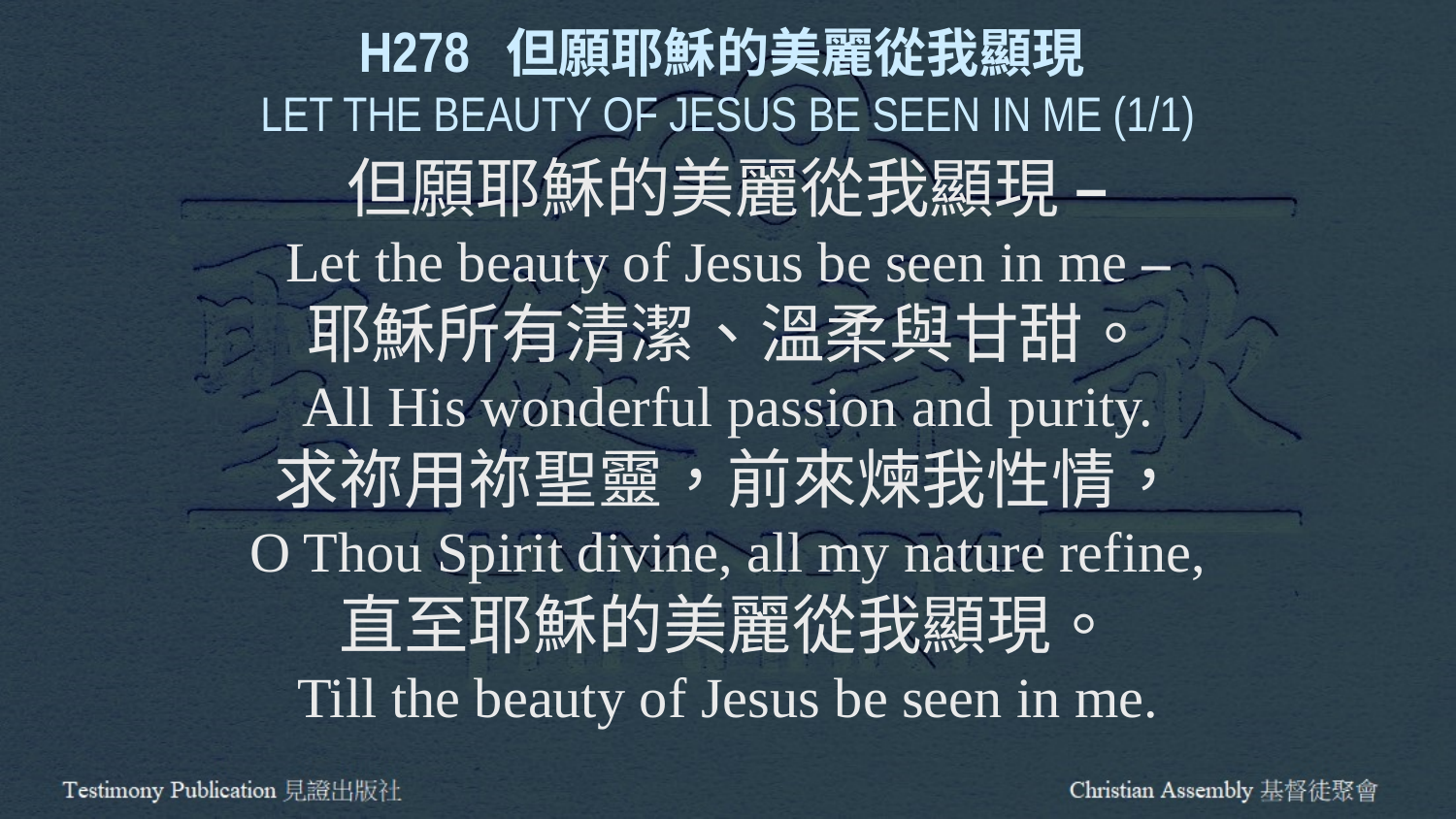

H278  但願耶穌的美麗從我顯現
LET THE BEAUTY OF JESUS BE SEEN IN ME (1/1)
但願耶穌的美麗從我顯現 –
Let the beauty of Jesus be seen in me –
耶穌所有清潔、溫柔與甘甜。
All His wonderful passion and purity.
求祢用祢聖靈，前來煉我性情，
O Thou Spirit divine, all my nature refine,
直至耶穌的美麗從我顯現。
Till the beauty of Jesus be seen in me.